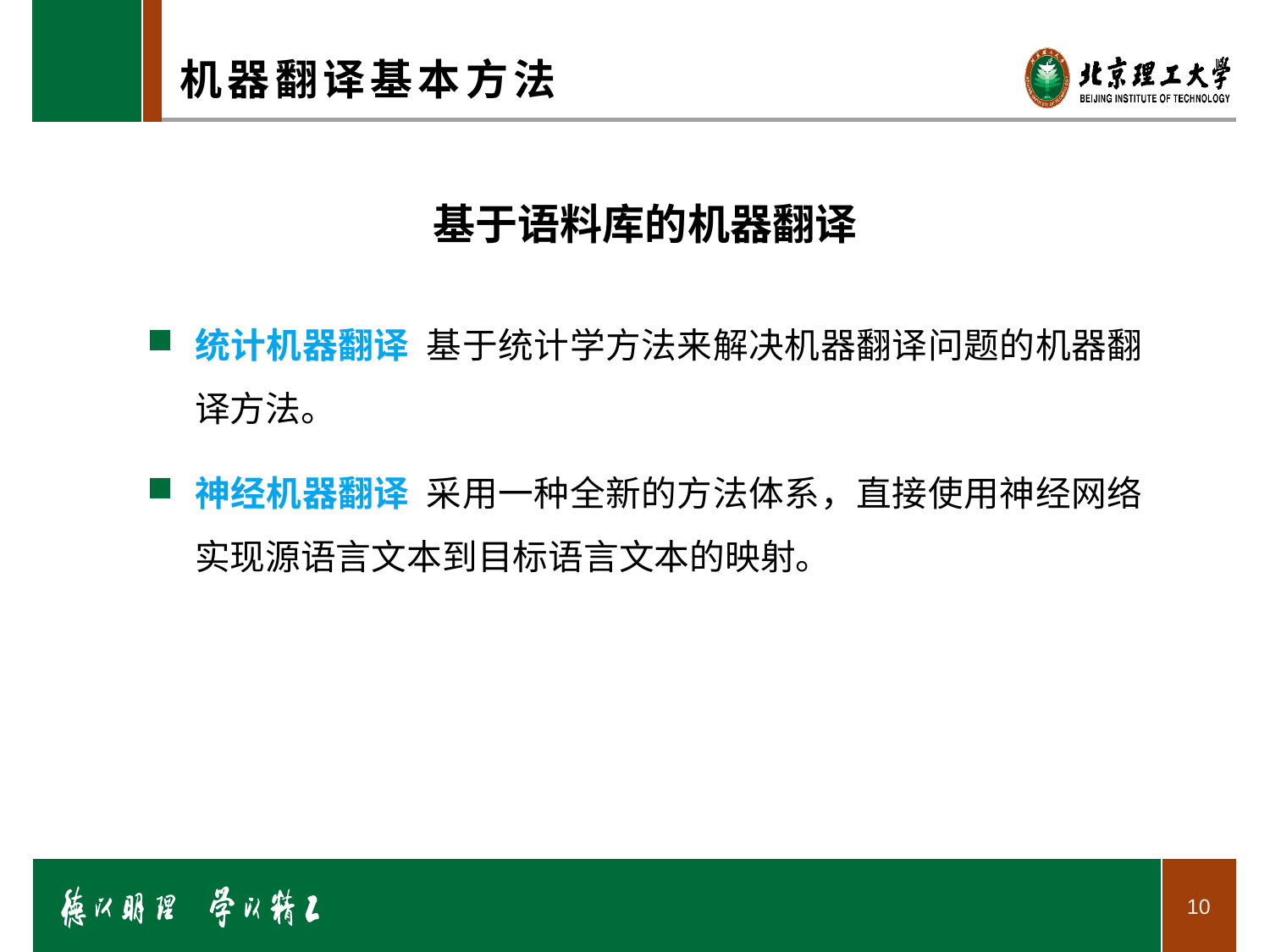

# 机器翻译基本方法
1
基于语料库的机器翻译
统计机器翻译  基于统计学方法来解决机器翻译问题的机器翻译方法。
神经机器翻译  采用一种全新的方法体系，直接使用神经网络实现源语言文本到目标语言文本的映射。